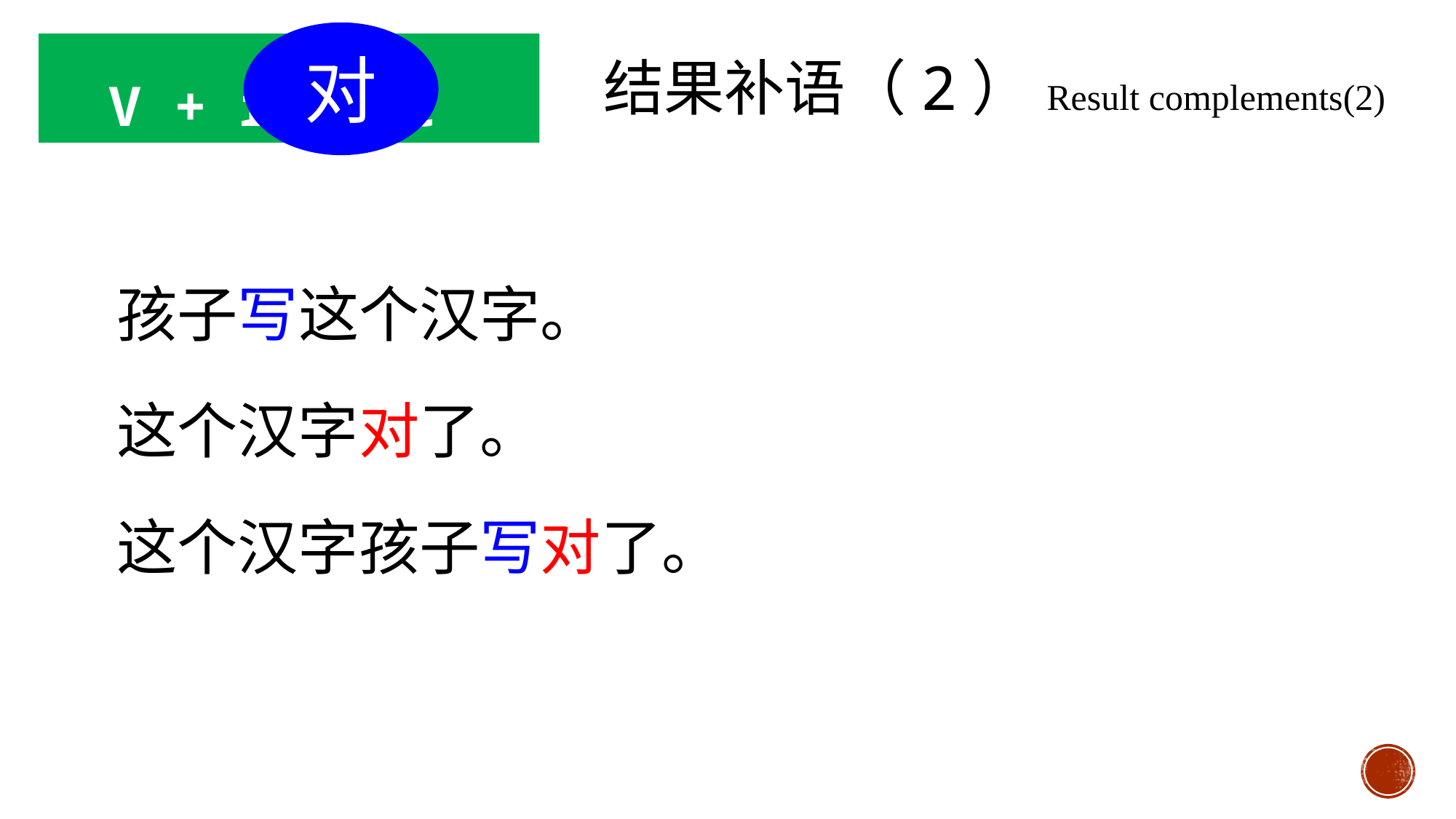

对
V + result
结果补语（2）Result complements(2)
孩子写这个汉字。
这个汉字对了。
这个汉字孩子写对了。